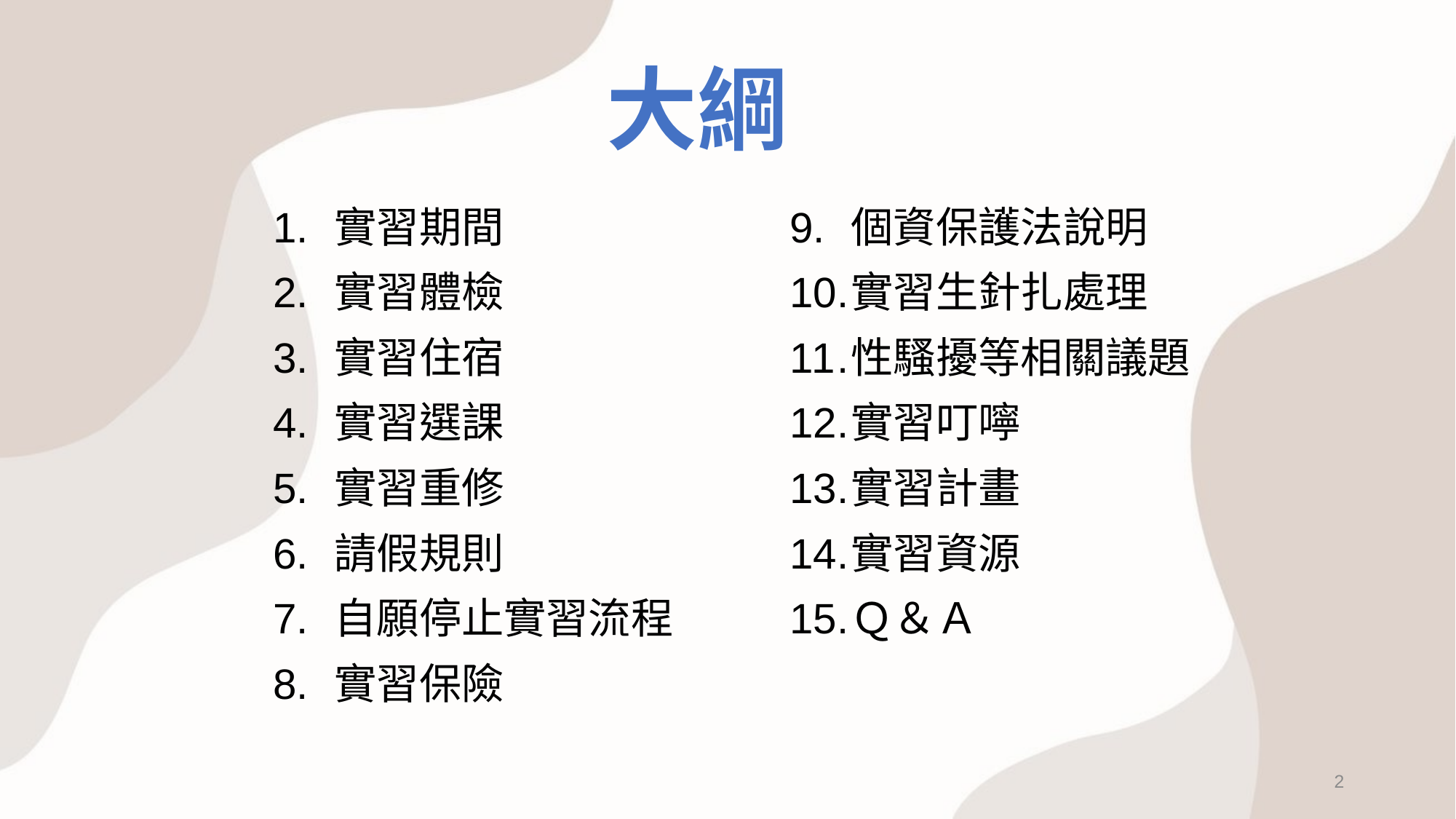

# 大綱

實習期間
實習體檢
實習住宿
實習選課
實習重修
請假規則
自願停止實習流程
實習保險

個資保護法說明
實習生針扎處理
性騷擾等相關議題
實習叮嚀
實習計畫
實習資源
Ｑ＆Ａ

2